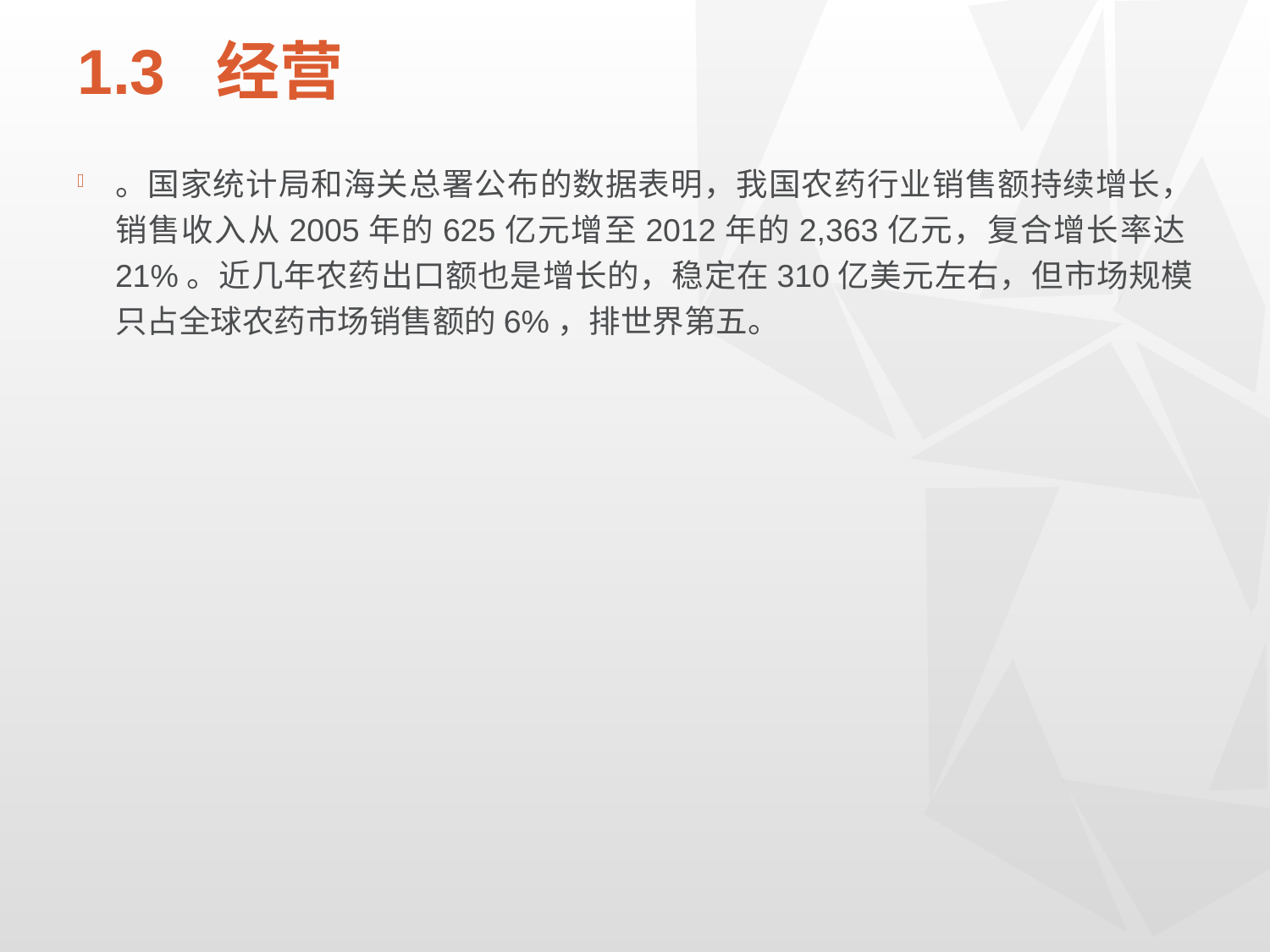

# 1.3  经营
。国家统计局和海关总署公布的数据表明，我国农药行业销售额持续增长，销售收入从2005年的625亿元增至2012年的2,363亿元，复合增长率达21%。近几年农药出口额也是增长的，稳定在310亿美元左右，但市场规模只占全球农药市场销售额的6%，排世界第五。